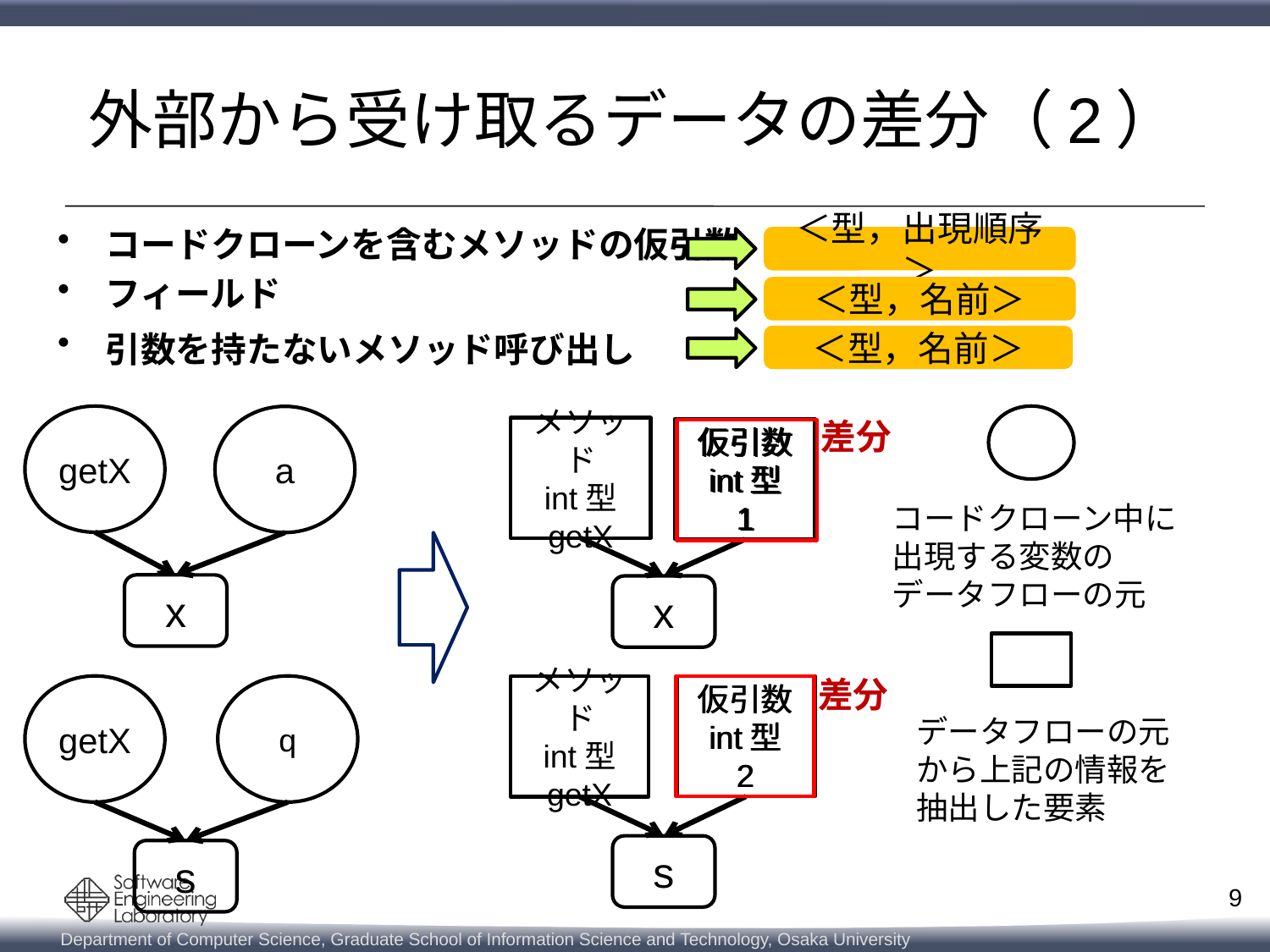

# 外部から受け取るデータの差分（2）
コードクローンを含むメソッドの仮引数
フィールド
引数を持たないメソッド呼び出し

＜型，出現順序＞

＜型，名前＞
＜型，名前＞

getX

a
差分
メソッド
int型
getX
仮引数
int型
1
仮引数
int型
1
コードクローン中に
出現する変数の
データフローの元

x
x

差分
仮引数
int型
2
getX
q
仮引数
int型
2
メソッド
int型
getX
データフローの元から上記の情報を抽出した要素
s
s
9